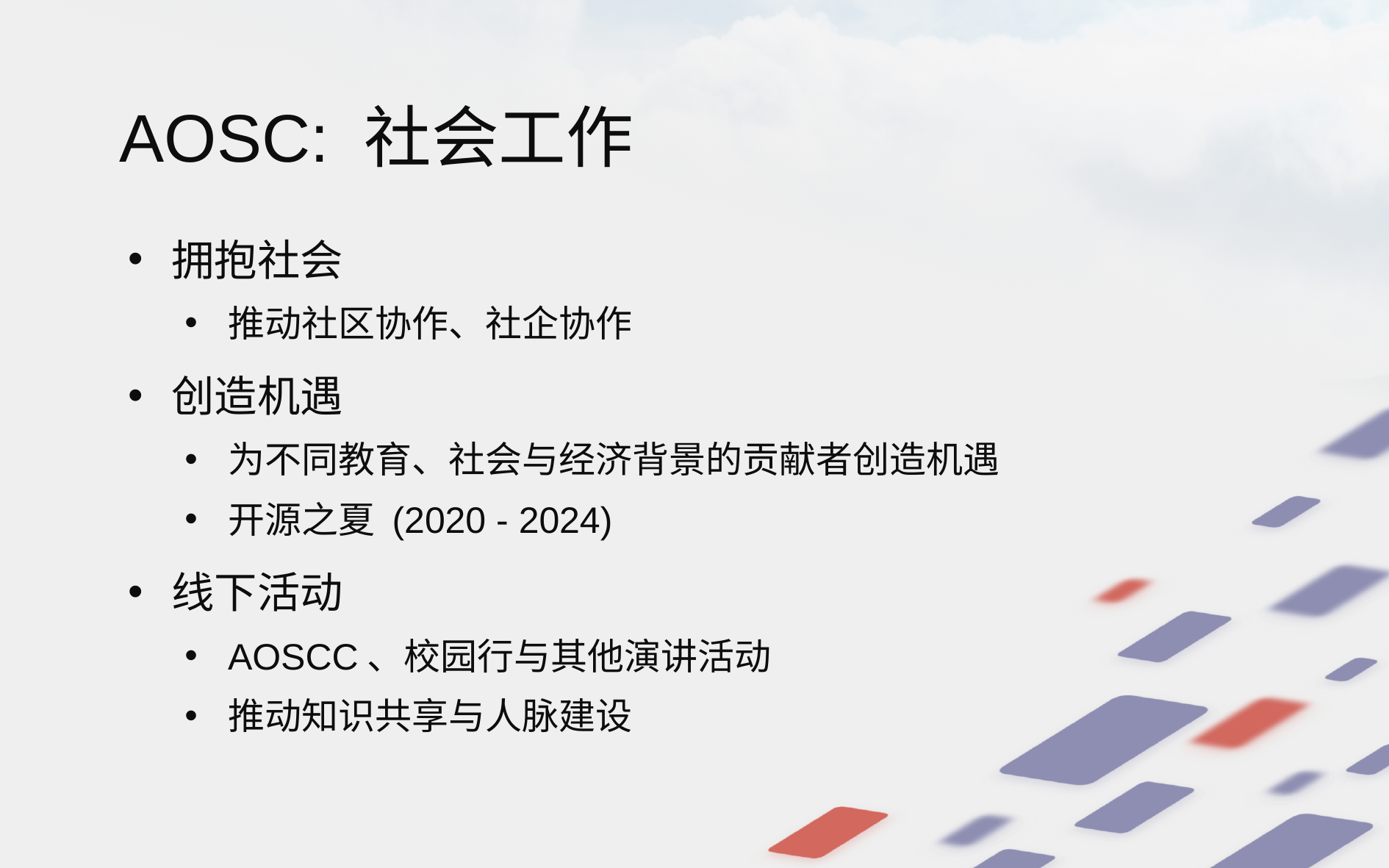

# AOSC: 社会工作
拥抱社会
推动社区协作、社企协作
创造机遇
为不同教育、社会与经济背景的贡献者创造机遇
开源之夏 (2020 - 2024)
线下活动
AOSCC、校园行与其他演讲活动
推动知识共享与人脉建设